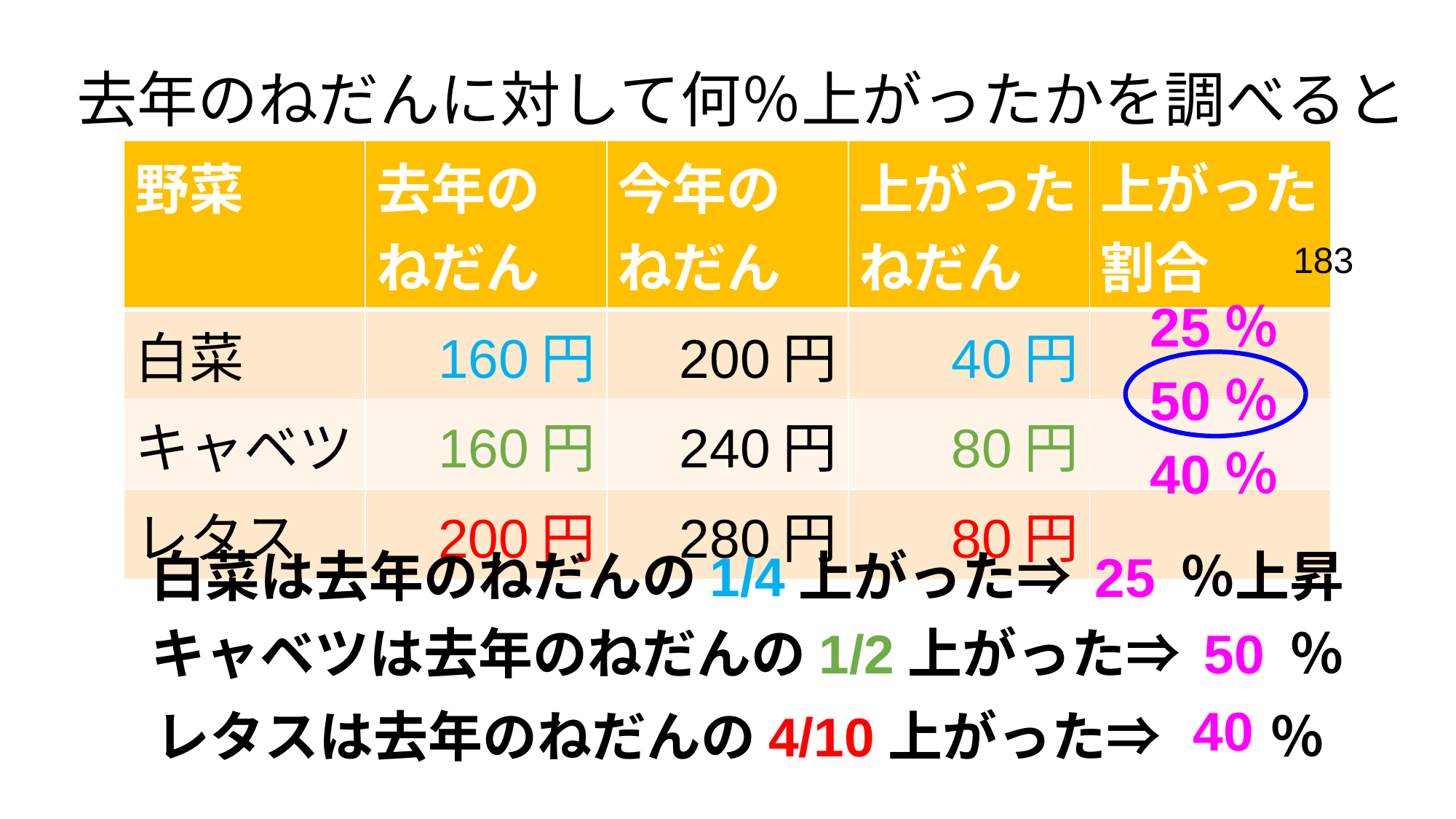

去年のねだんに対して何％上がったかを調べると
| 野菜 | 去年の ねだん | 今年の ねだん | 上がった ねだん | 上がった 割合 |
| --- | --- | --- | --- | --- |
| 白菜 | 160円 | 200円 | 40円 |  |
| キャベツ | 160円 | 240円 | 80円 |  |
| レタス | 200円 | 280円 | 80円 |  |
183
25％

50％
40％
白菜は去年のねだんの1/4上がった⇒　　％上昇
25
キャベツは去年のねだんの1/2上がった⇒　　％
50
40
レタスは去年のねだんの4/10上がった⇒　　％